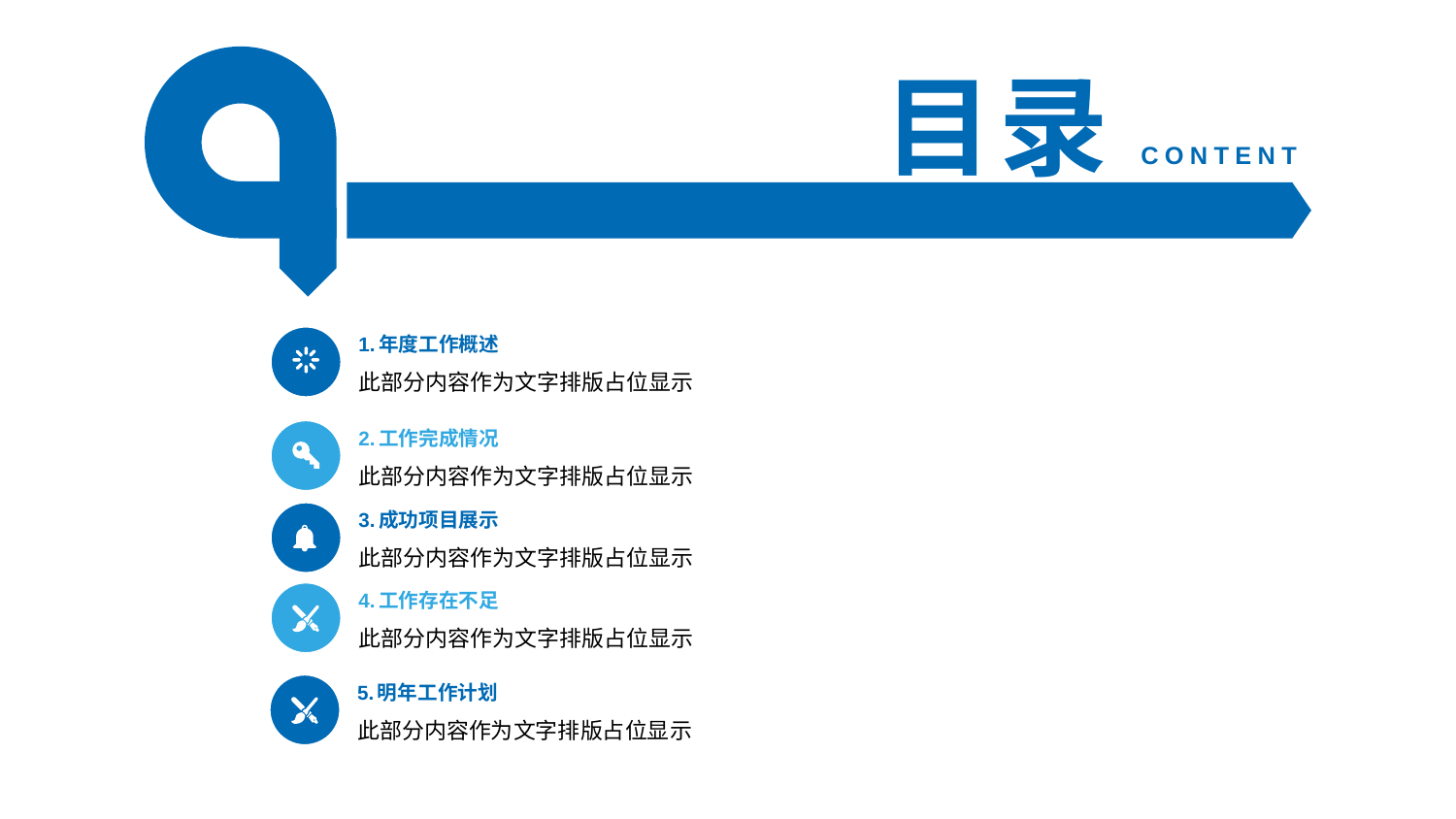

目录
CONTENT

1.年度工作概述
此部分内容作为文字排版占位显示

2.工作完成情况
此部分内容作为文字排版占位显示

3.成功项目展示
此部分内容作为文字排版占位显示

4.工作存在不足
此部分内容作为文字排版占位显示

5.明年工作计划
此部分内容作为文字排版占位显示